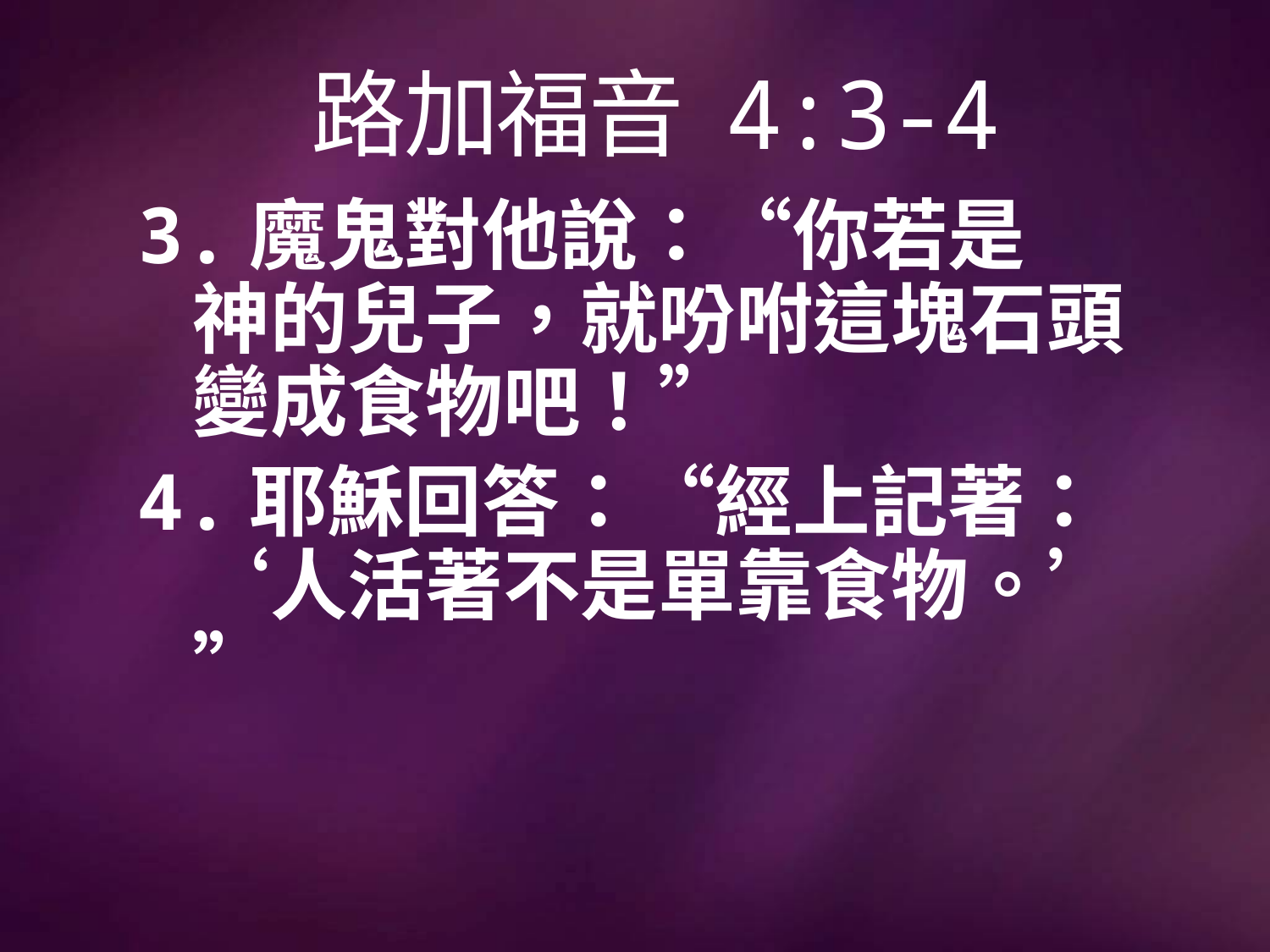

# 路加福音 4:3-4
3.魔鬼對他說：“你若是　神的兒子，就吩咐這塊石頭變成食物吧！”
4.耶穌回答：“經上記著：‘人活著不是單靠食物。’”